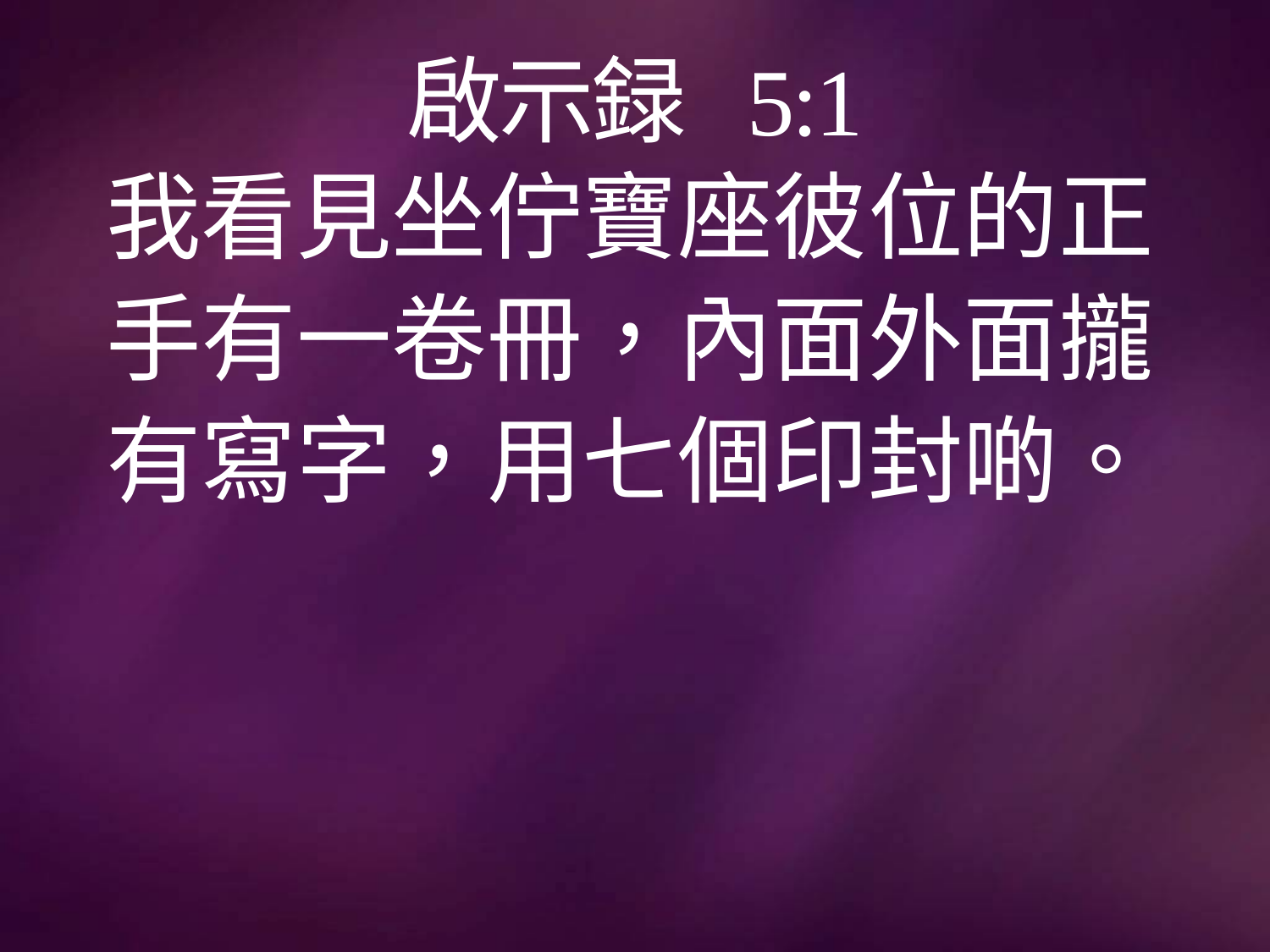

# 啟示録  5:1
我看見坐佇寶座彼位的正
手有一卷冊，內面外面攏
有寫字，用七個印封啲。